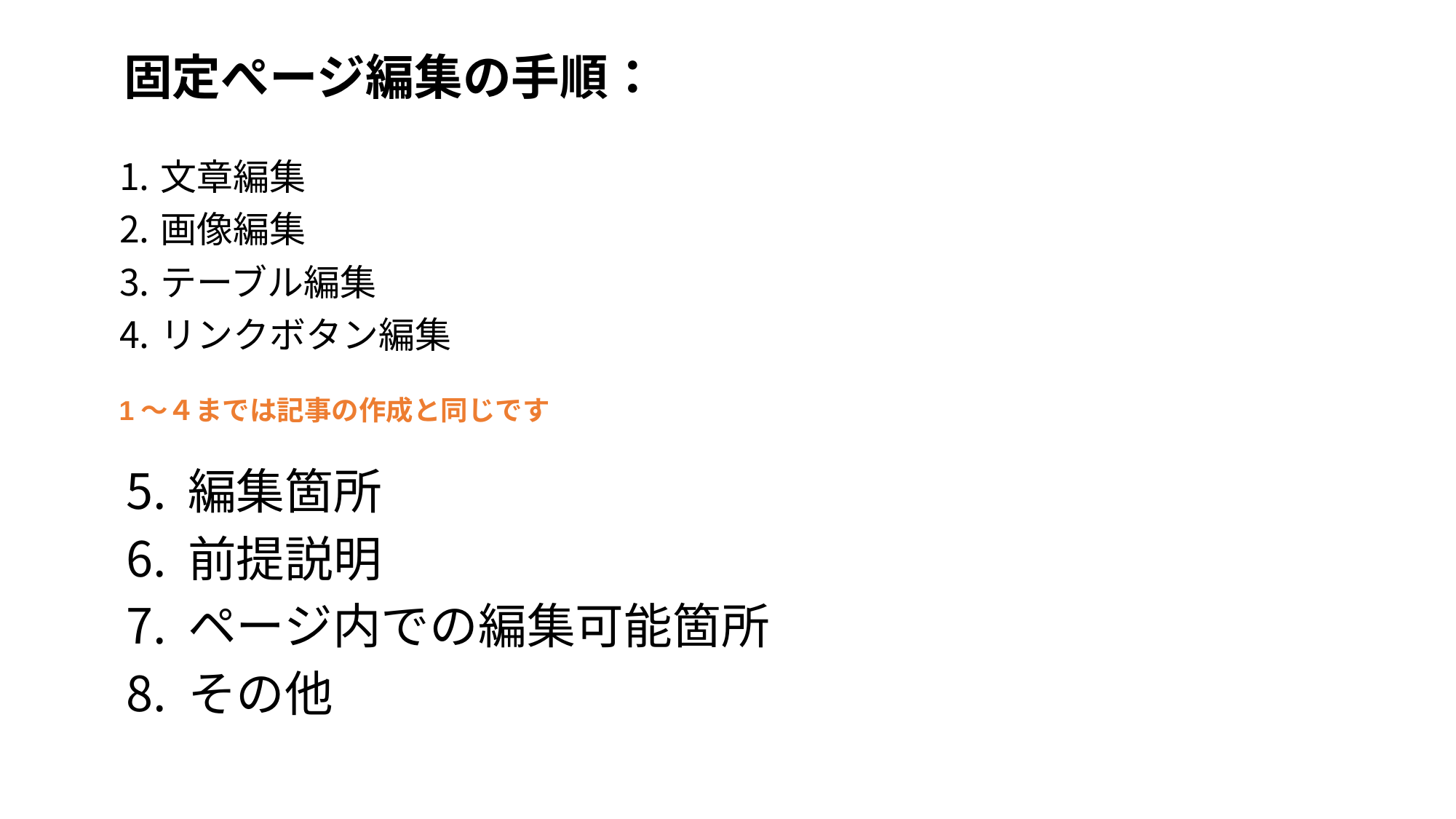

# 固定ぺージ編集の手順：
文章編集
画像編集
テーブル編集
リンクボタン編集
1～４までは記事の作成と同じです
編集箇所
前提説明
ページ内での編集可能箇所
その他